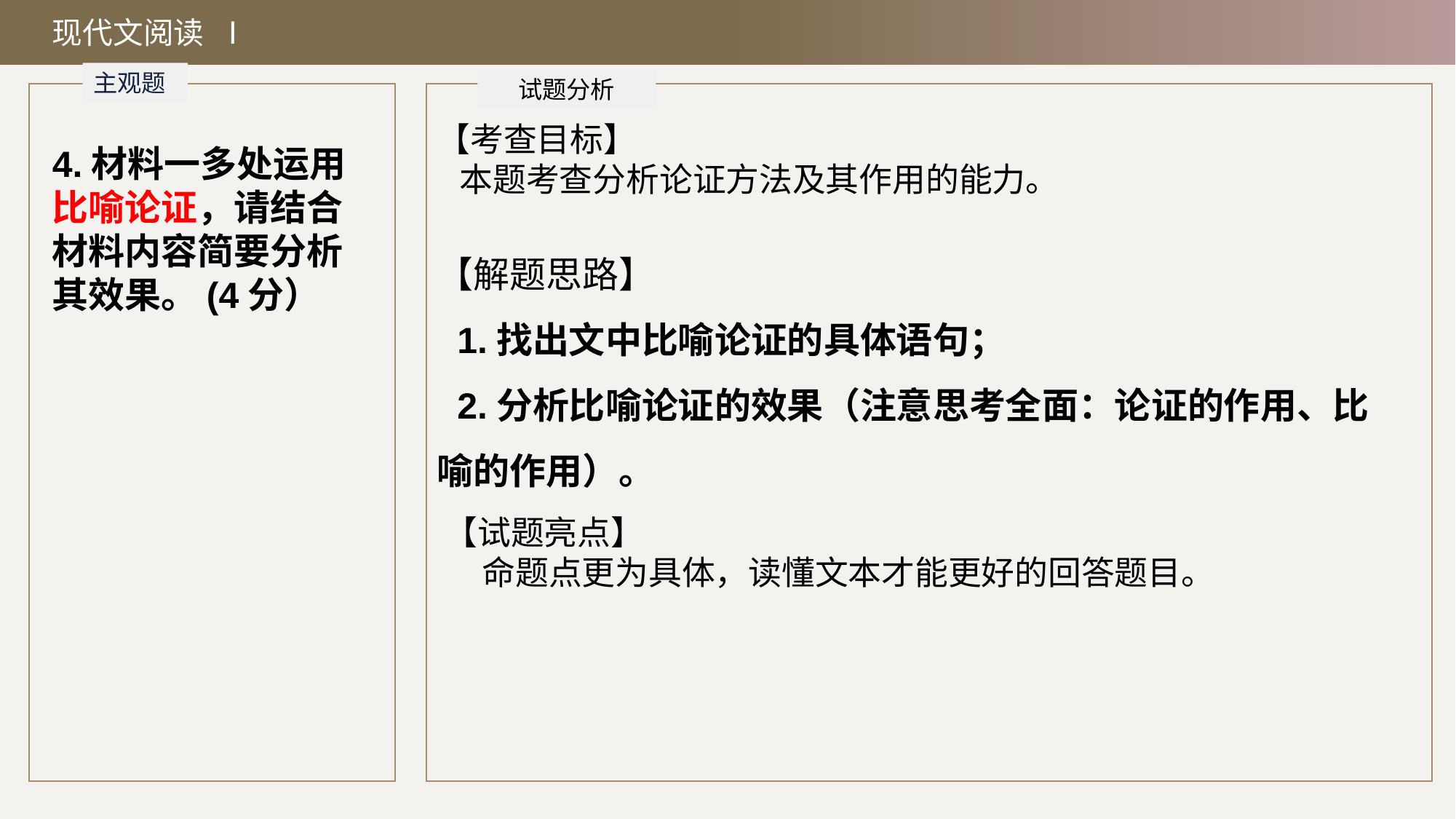

现代文阅读  Ⅰ
主观题
试题分析

【考查目标】
  本题考查分析论证方法及其作用的能力。
4.材料一多处运用比喻论证，请结合材料内容简要分析其效果。(4分）
【解题思路】
  1.找出文中比喻论证的具体语句；
  2.分析比喻论证的效果（注意思考全面：论证的作用、比喻的作用）。
【试题亮点】
    命题点更为具体，读懂文本才能更好的回答题目。